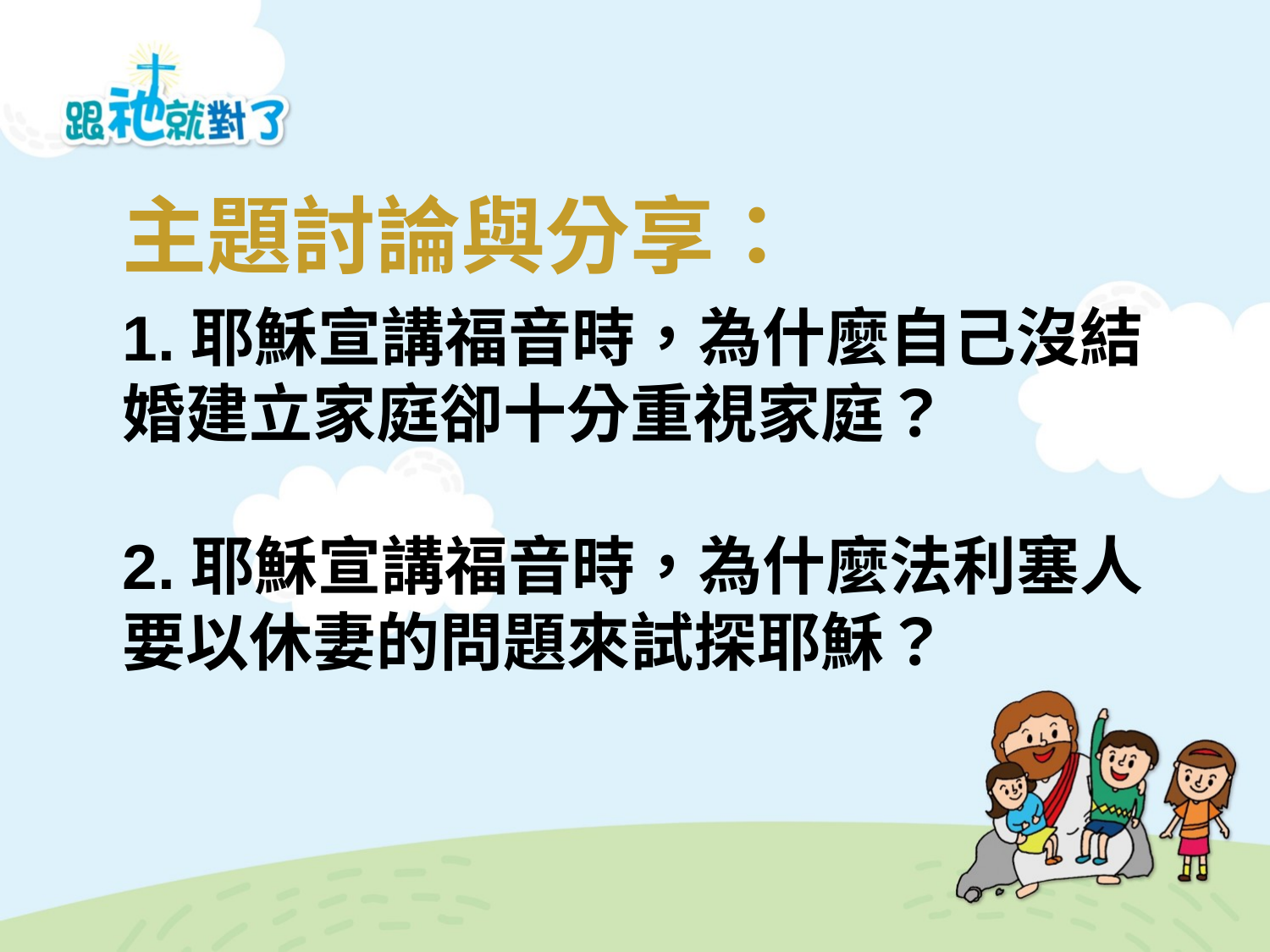

主題討論與分享：
1.耶穌宣講福音時，為什麼自己沒結婚建立家庭卻十分重視家庭？

2.耶穌宣講福音時，為什麼法利塞人要以休妻的問題來試探耶穌？